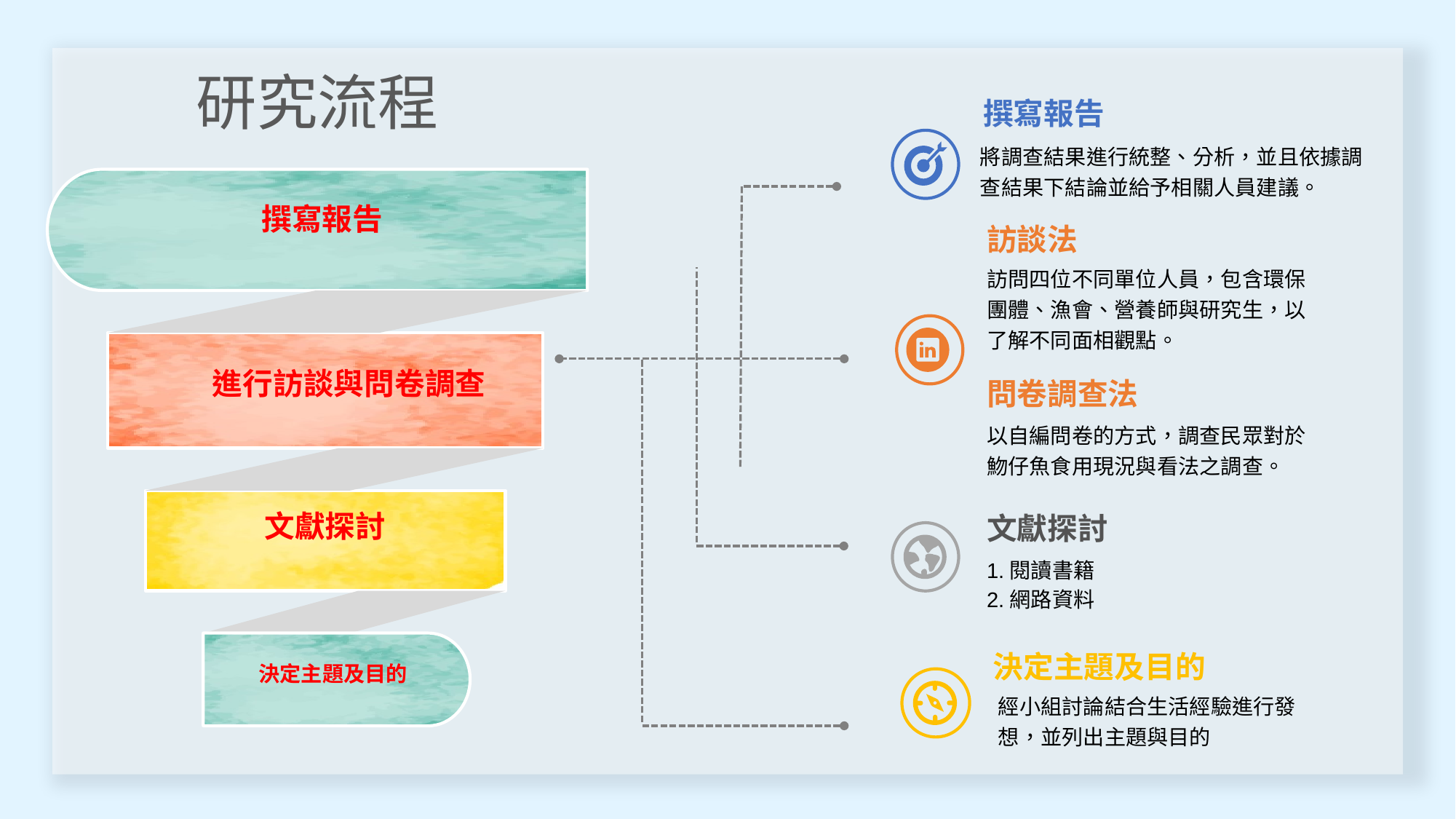

研究流程
撰寫報告
將調查結果進行統整、分析，並且依據調查結果下結論並給予相關人員建議。

撰寫報告

進行訪談與問卷調查

文獻探討

決定主題及目的
訪談法
訪問四位不同單位人員，包含環保團體、漁會、營養師與研究生，以了解不同面相觀點。

問卷調查法
以自編問卷的方式，調查民眾對於魩仔魚食用現況與看法之調查。
文獻探討
1.閱讀書籍
2.網路資料

決定主題及目的
經小組討論結合生活經驗進行發想，並列出主題與目的